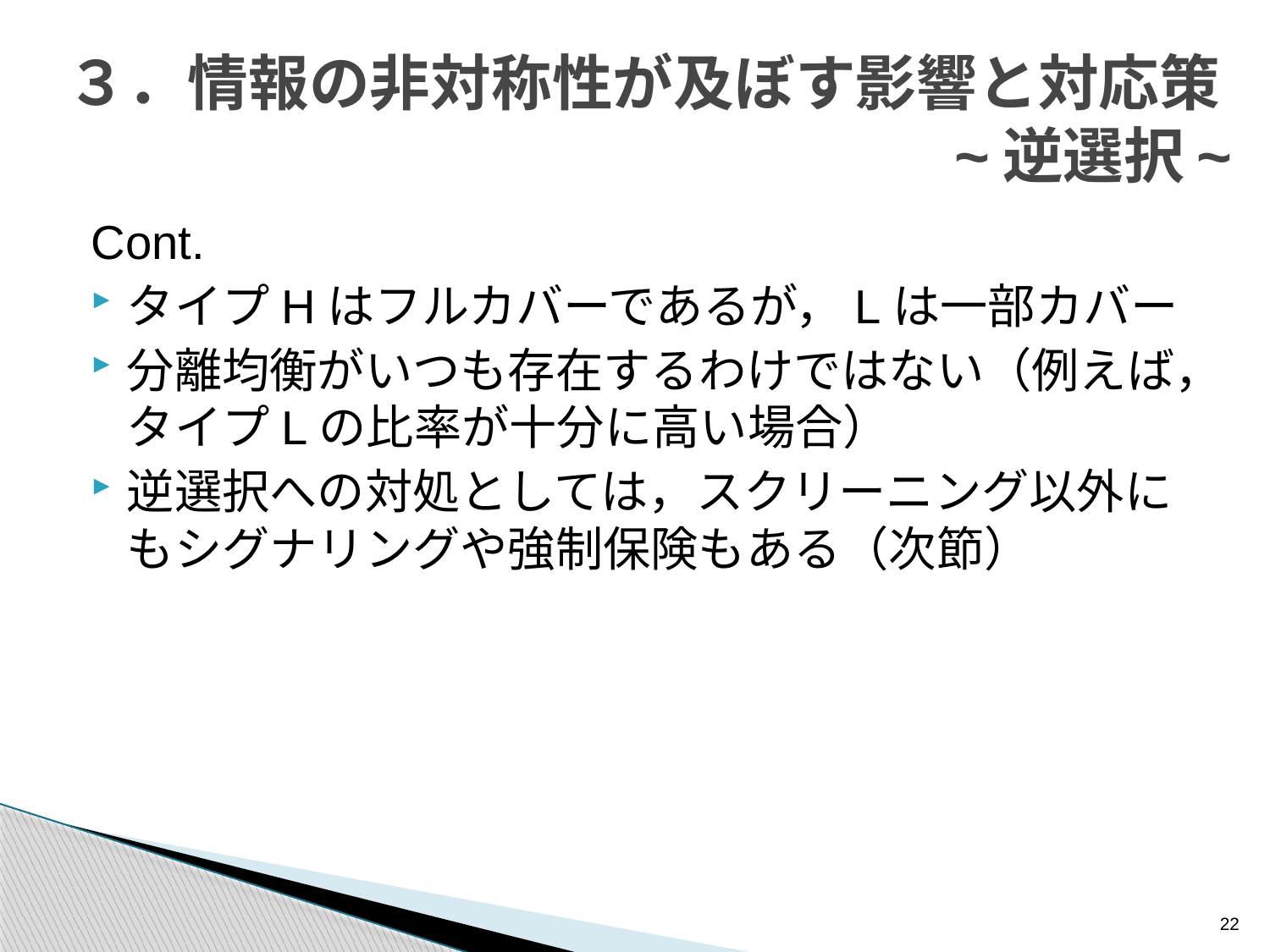

# ３．情報の非対称性が及ぼす影響と対応策~逆選択~
Cont.
タイプHはフルカバーであるが，Lは一部カバー
分離均衡がいつも存在するわけではない（例えば，タイプLの比率が十分に高い場合）
逆選択への対処としては，スクリーニング以外にもシグナリングや強制保険もある（次節）
22